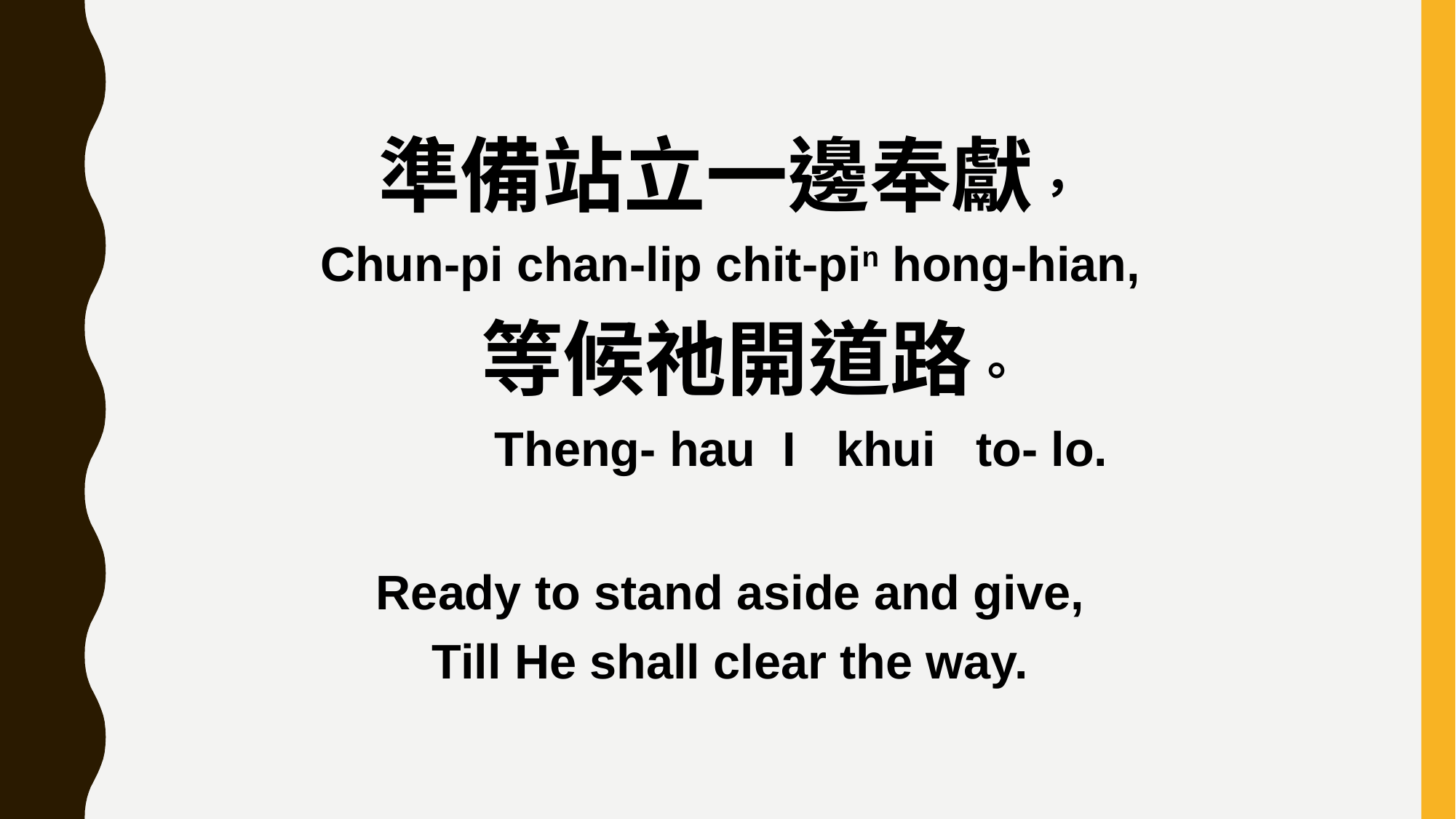

準備站立一邊奉獻，
Chun-pi chan-lip chit-pin hong-hian,
 等候祂開道路。
                      Theng- hau  I   khui   to- lo.

Ready to stand aside and give,
Till He shall clear the way.